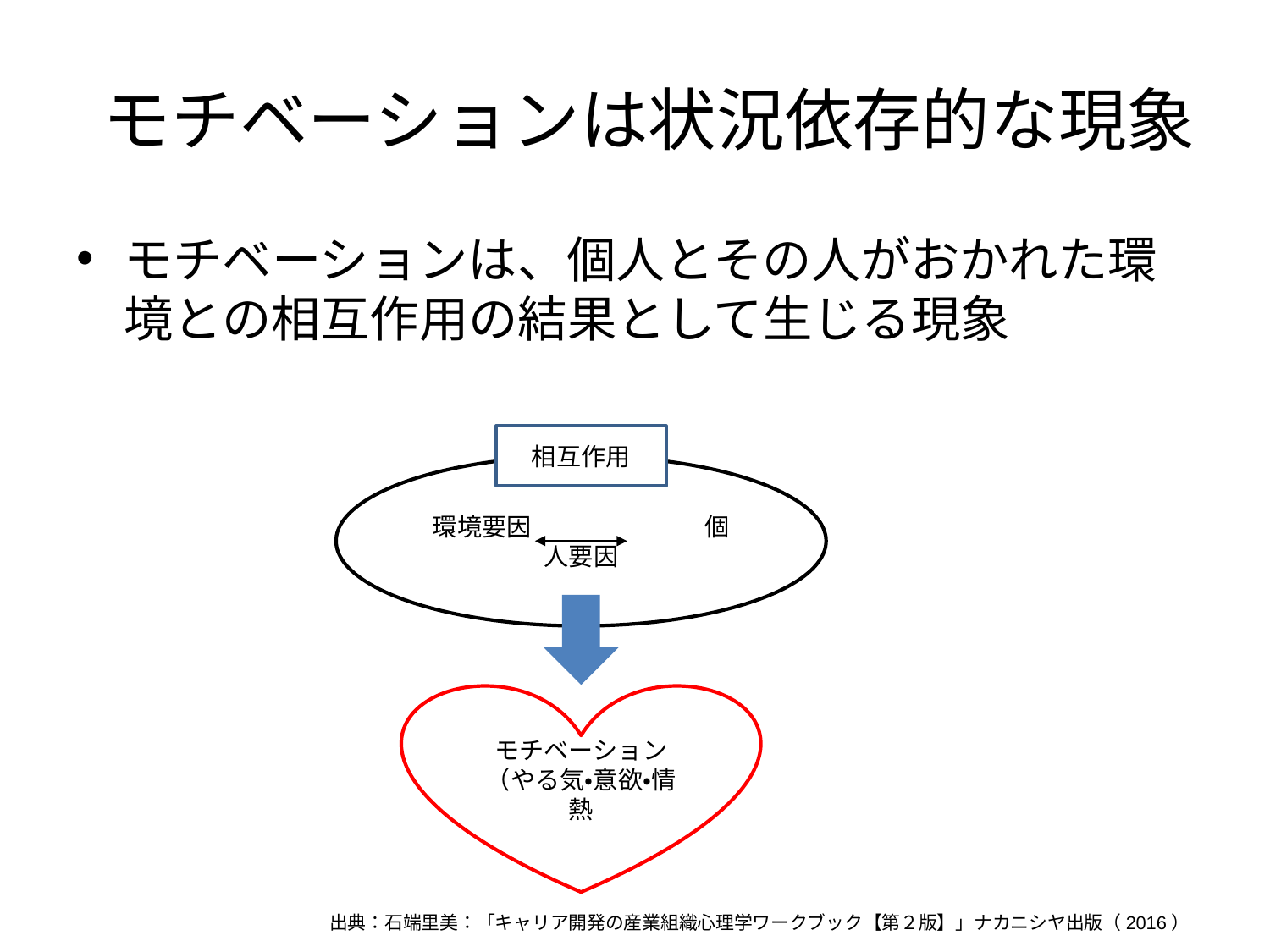

# モチベーションは状況依存的な現象
モチベーションは、個人とその人がおかれた環境との相互作用の結果として生じる現象
相互作用
環境要因　　　　　　　個人要因

モチベーション
（やる気・意欲・情熱
出典：石端里美：「キャリア開発の産業組織心理学ワークブック【第２版】」ナカニシヤ出版（2016）